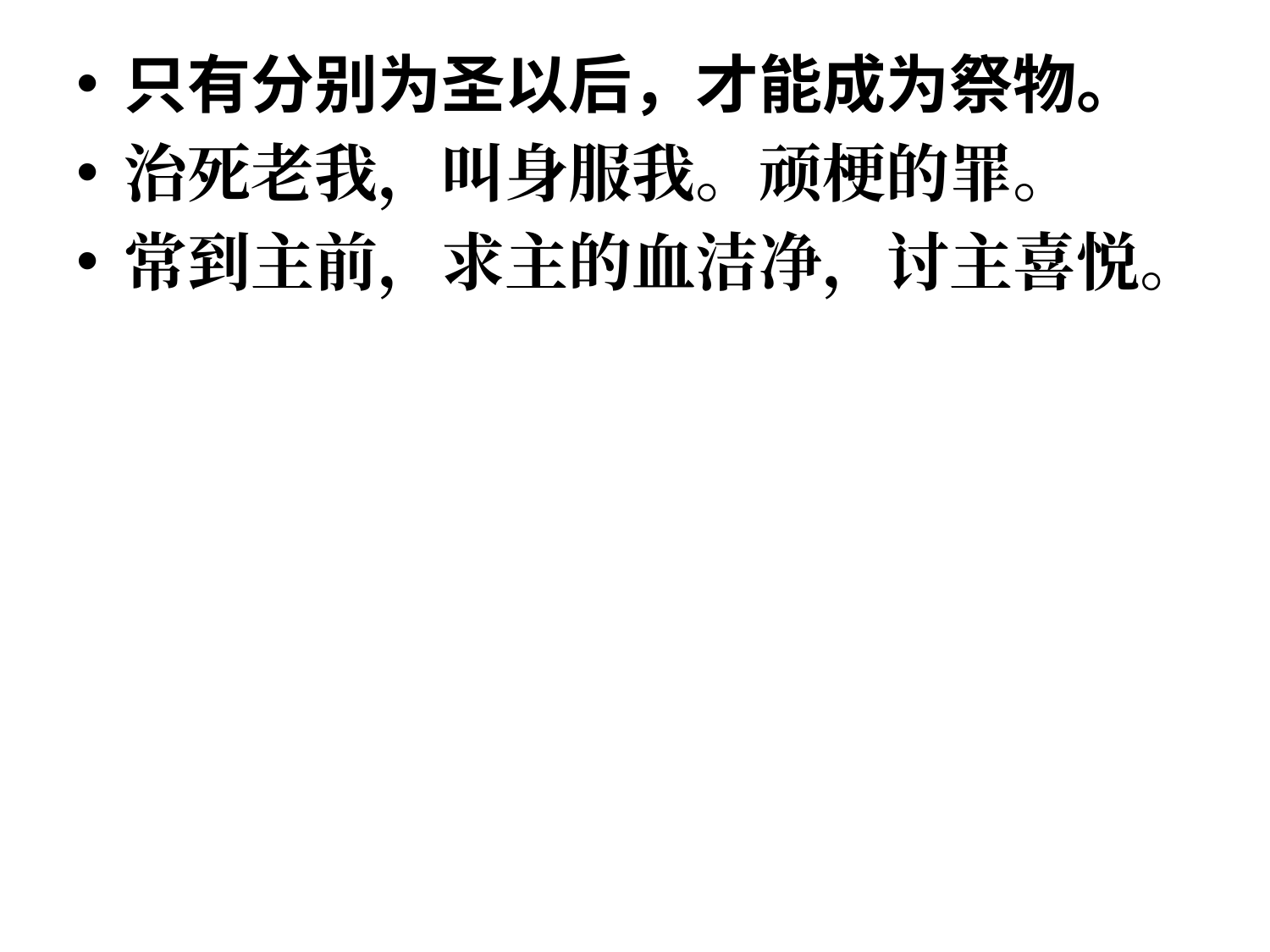

只有分别为圣以后，才能成为祭物。
治死老我，叫身服我。顽梗的罪。
常到主前，求主的血洁净，讨主喜悦。